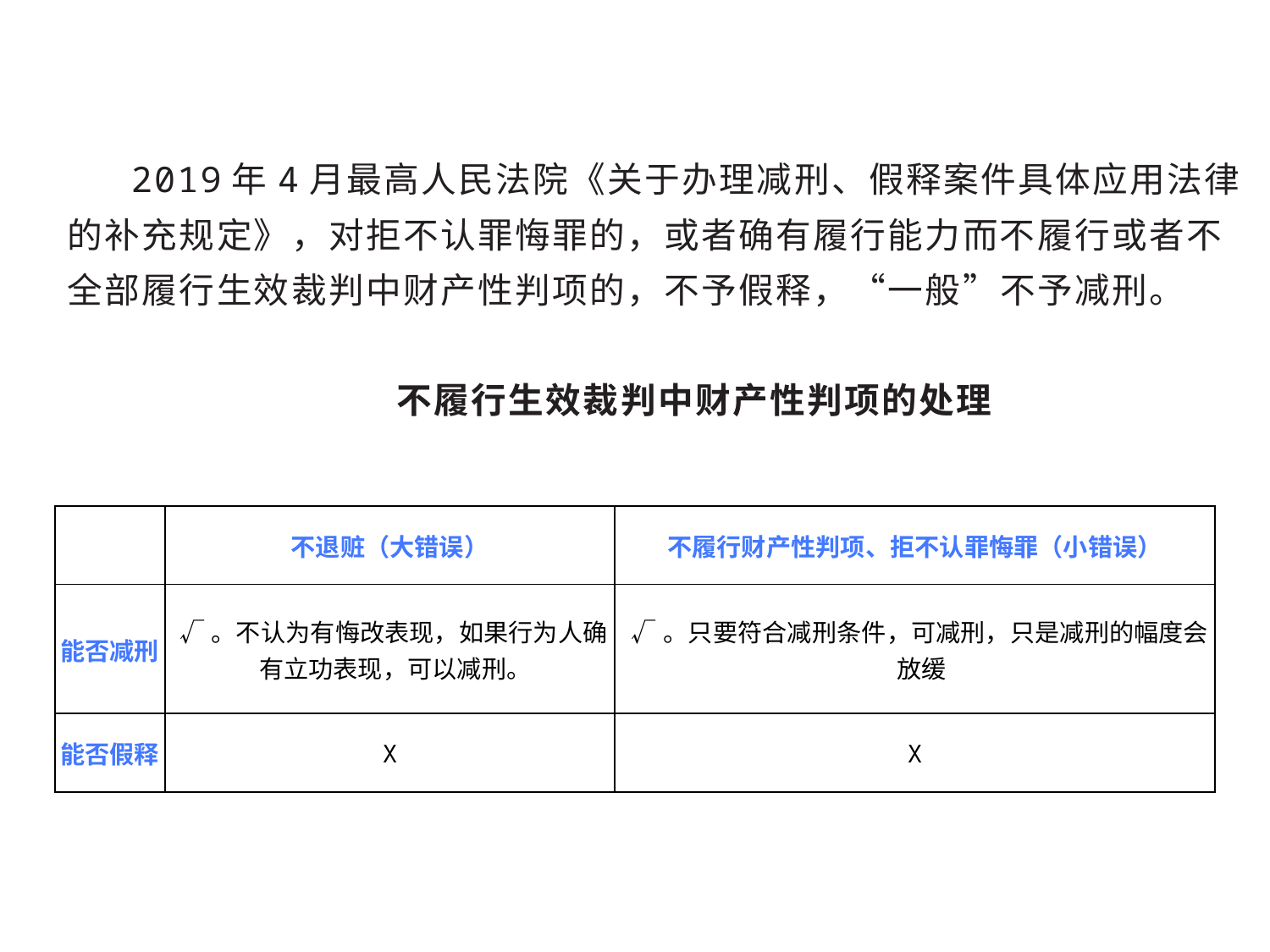

2019年4月最高人民法院《关于办理减刑、假释案件具体应用法律的补充规定》，对拒不认罪悔罪的，或者确有履行能力而不履行或者不全部履行生效裁判中财产性判项的，不予假释，“一般”不予减刑。

不履行生效裁判中财产性判项的处理

|  | 不退赃（大错误） | 不履行财产性判项、拒不认罪悔罪（小错误） |
| --- | --- | --- |
| 能否减刑 | √。不认为有悔改表现，如果行为人确有立功表现，可以减刑。 | √。只要符合减刑条件，可减刑，只是减刑的幅度会放缓 |
| 能否假释 | X | X |